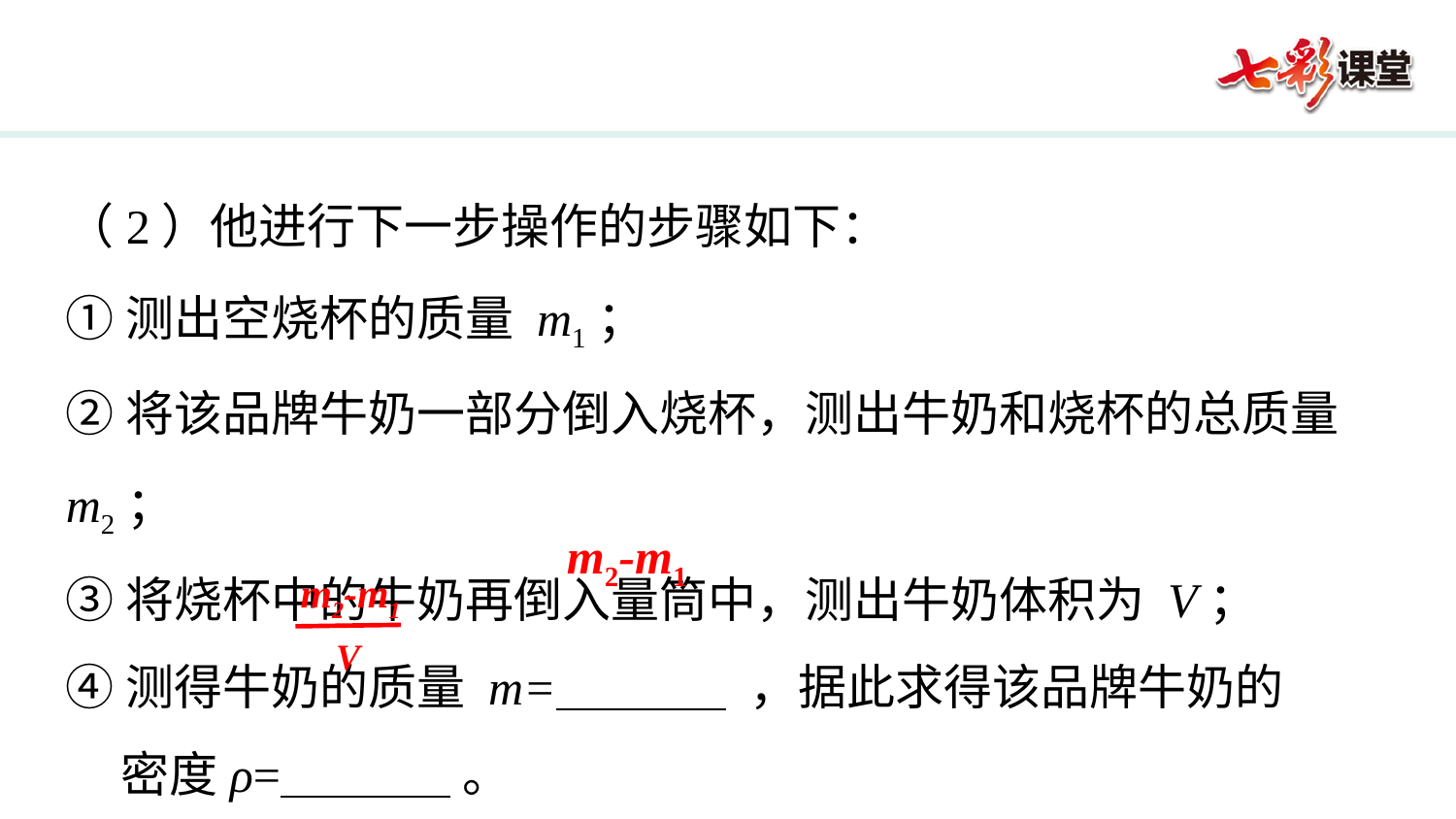

（2）他进行下一步操作的步骤如下：
①测出空烧杯的质量 m1；
②将该品牌牛奶一部分倒入烧杯，测出牛奶和烧杯的总质量 m2；
③将烧杯中的牛奶再倒入量筒中，测出牛奶体积为 V；
④测得牛奶的质量 m=               ，据此求得该品牌牛奶的
    密度ρ=              。
m2-m1
m2-m1
V